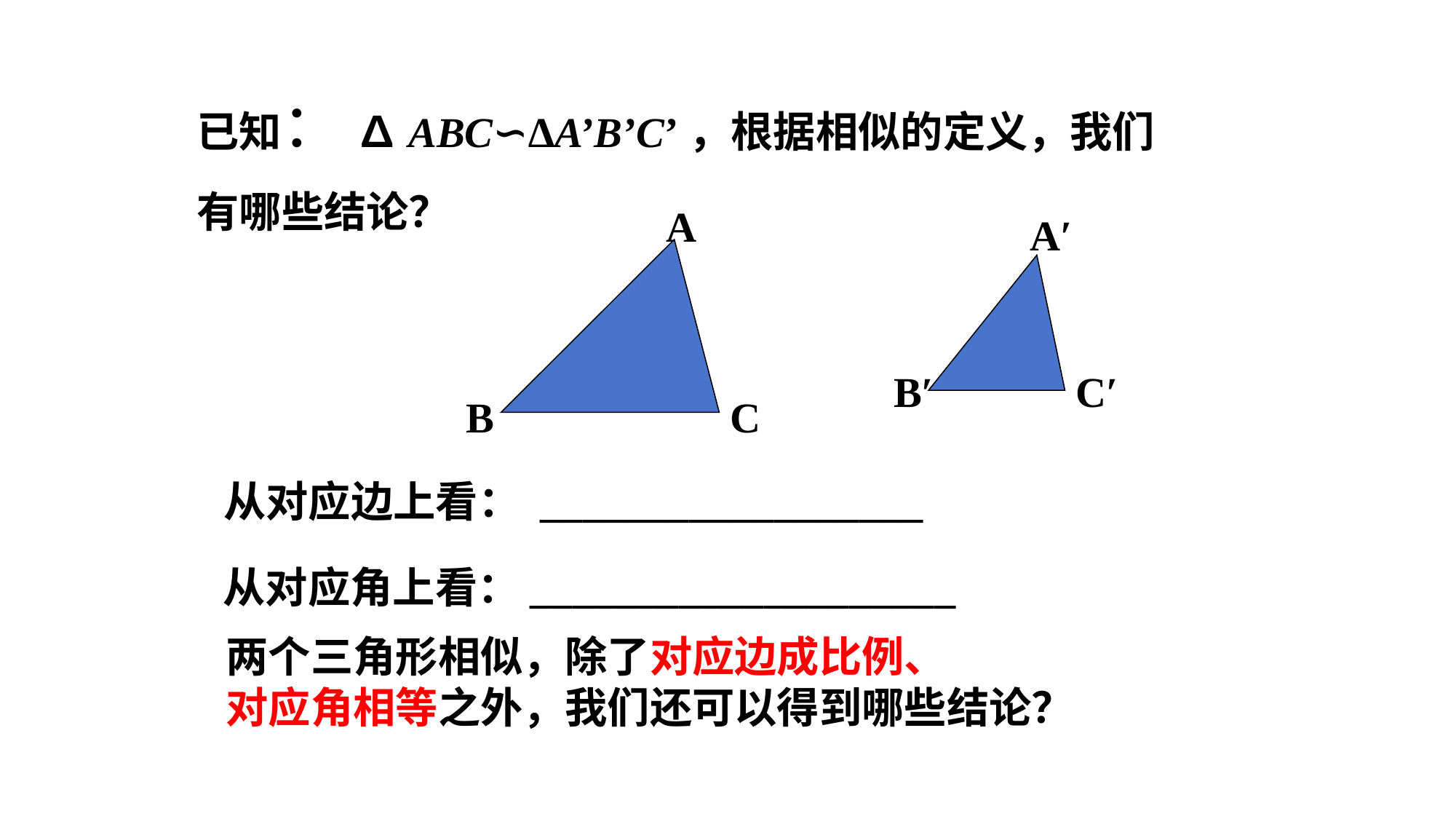

已知： ∆ABC∽∆A’B’C’，根据相似的定义，我们有哪些结论？
A

B
C
A′

B′
C′
从对应边上看： __________________
从对应角上看：____________________
两个三角形相似，除了对应边成比例、
对应角相等之外，我们还可以得到哪些结论？